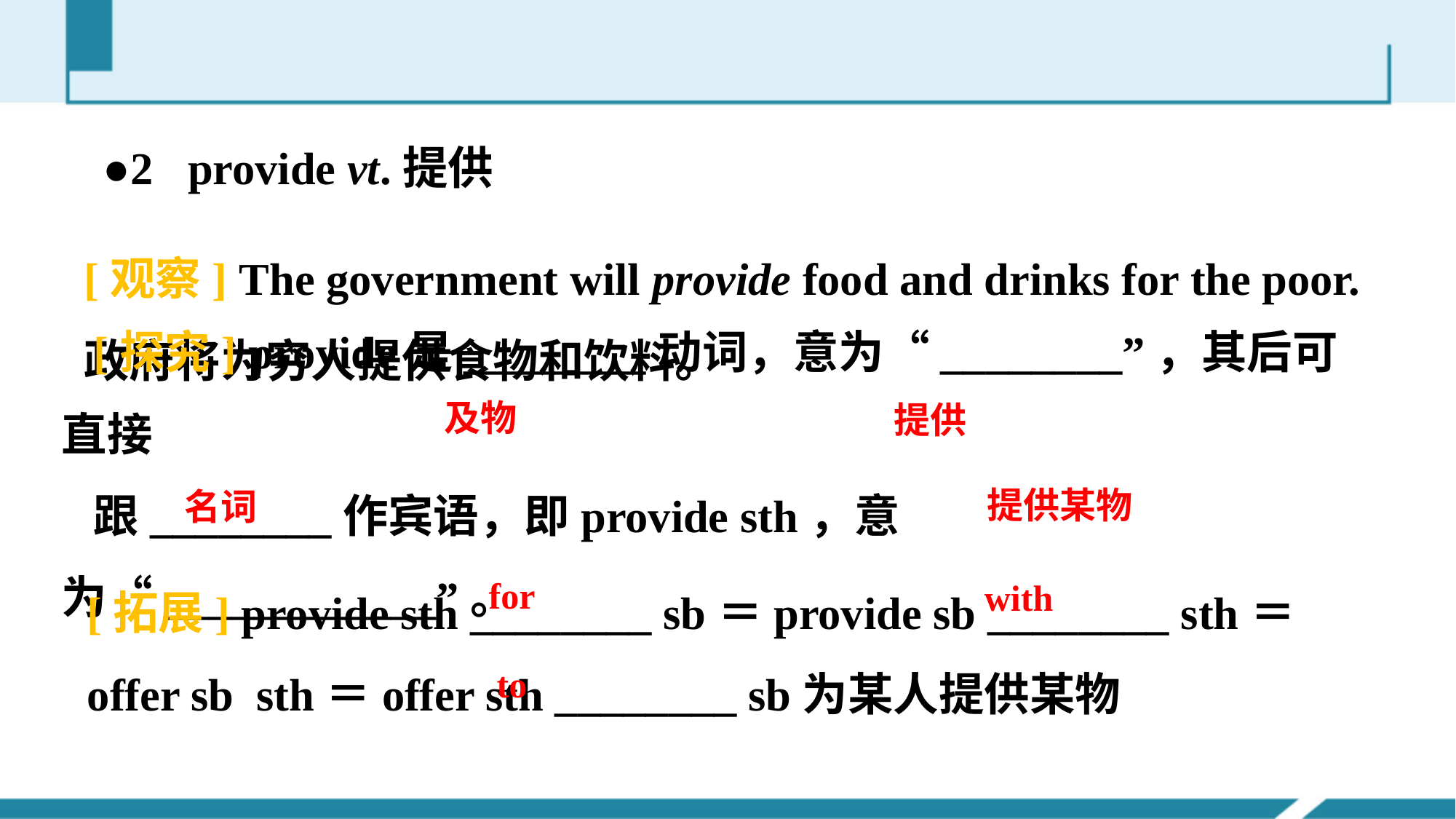

●2   provide vt.提供
[观察] The government will provide food and drinks for the poor.
政府将为穷人提供食物和饮料。
[探究] provide是________动词，意为“________”，其后可直接
跟________作宾语，即provide sth，意为“____________”。
及物
提供
提供某物
名词
[拓展] provide sth ________ sb＝provide sb ________ sth＝offer sb  sth＝offer sth ________ sb为某人提供某物
for
with
to